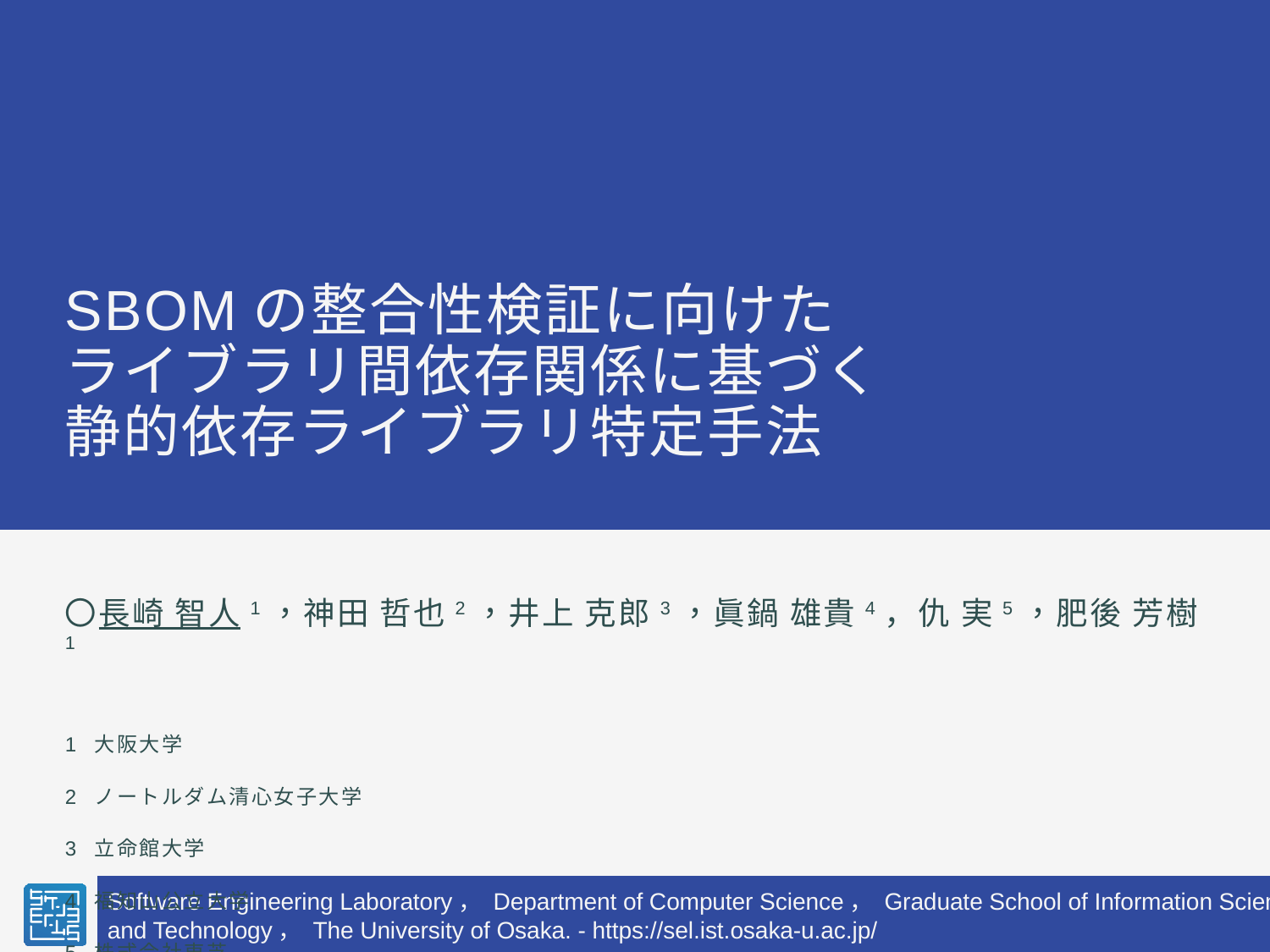

# SBOMの整合性検証に向けた ライブラリ間依存関係に基づく 静的依存ライブラリ特定手法
〇長崎 智人1，神田 哲也2，井上 克郎3，眞鍋 雄貴4，仇 実5，肥後 芳樹1

1 大阪大学
2 ノートルダム清心女子大学
3 立命館大学
4 福知山公立大学
5 株式会社東芝